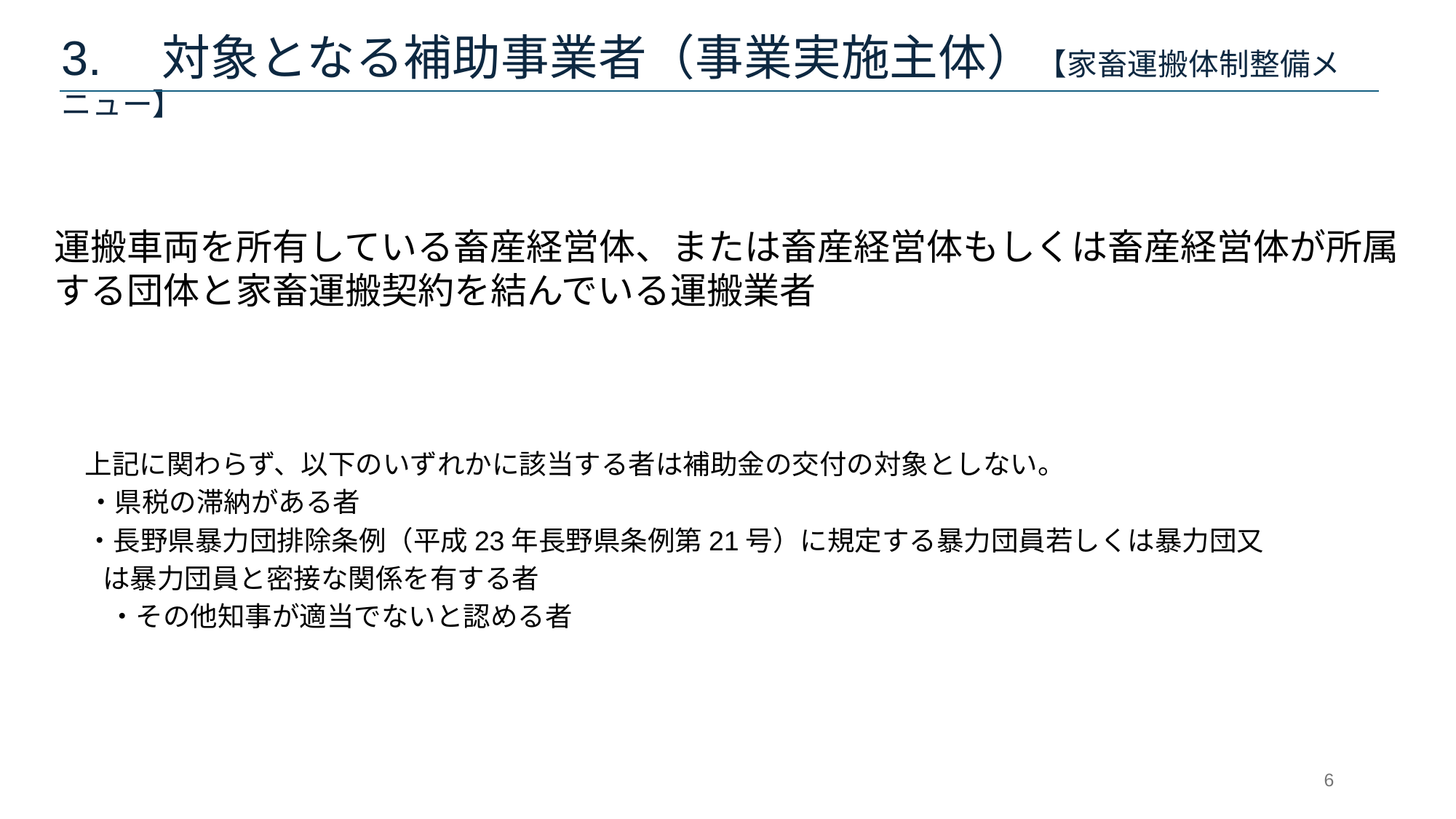

# 3.　対象となる補助事業者（事業実施主体）【家畜運搬体制整備メニュー】

運搬車両を所有している畜産経営体、または畜産経営体もしくは畜産経営体が所属する団体と家畜運搬契約を結んでいる運搬業者

 上記に関わらず、以下のいずれかに該当する者は補助金の交付の対象としない。
・県税の滞納がある者
・長野県暴力団排除条例（平成23年長野県条例第21号）に規定する暴力団員若しくは暴力団又は暴力団員と密接な関係を有する者
　　・その他知事が適当でないと認める者
6